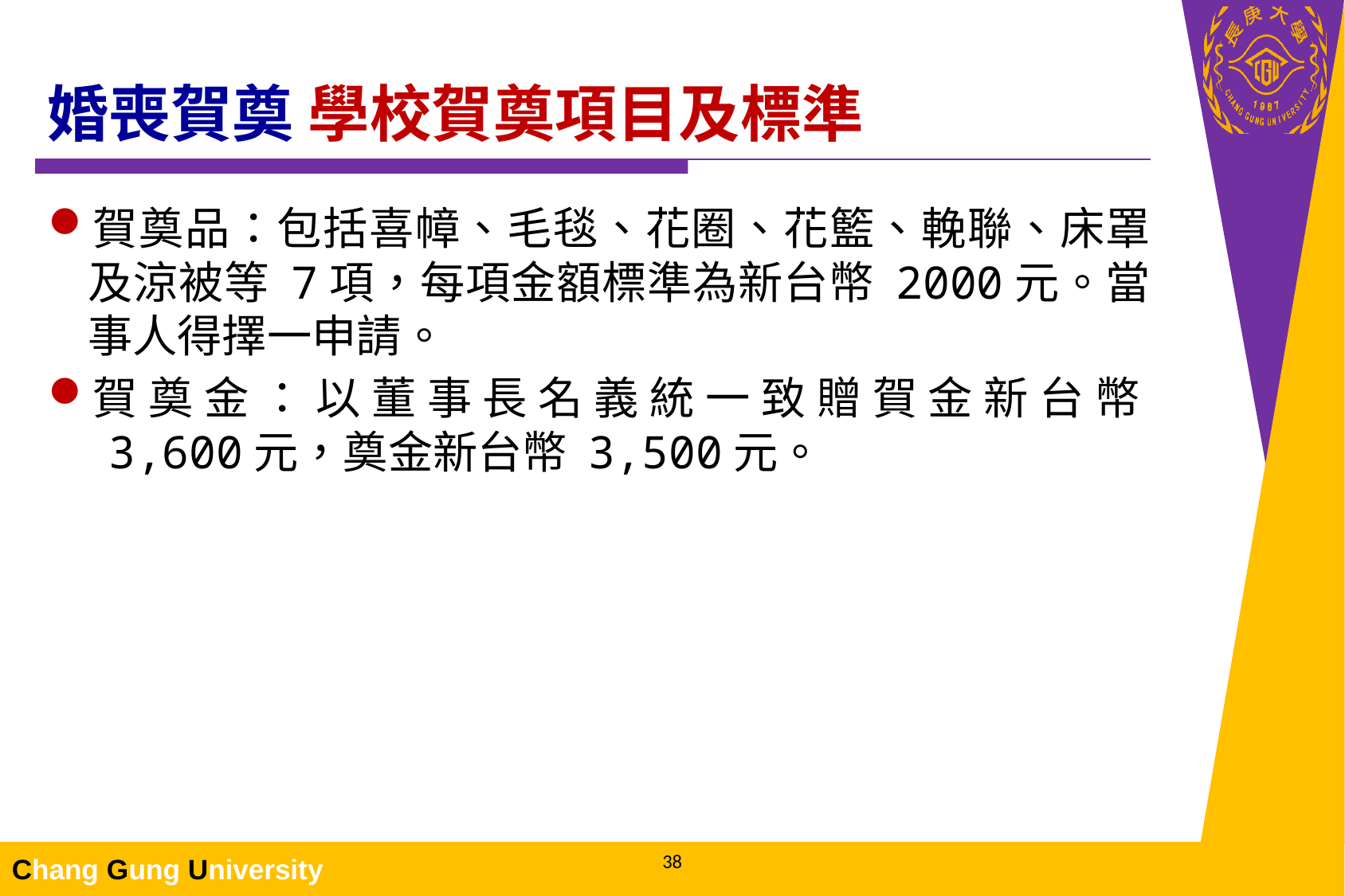

# 婚喪賀奠 學校賀奠項目及標準
賀奠品：包括喜幛、毛毯、花圈、花籃、輓聯、床罩及涼被等 7項，每項金額標準為新台幣 2000元。當事人得擇一申請。
賀奠金：以董事長名義統一致贈賀金新台幣
 3,600元，奠金新台幣 3,500元。
38